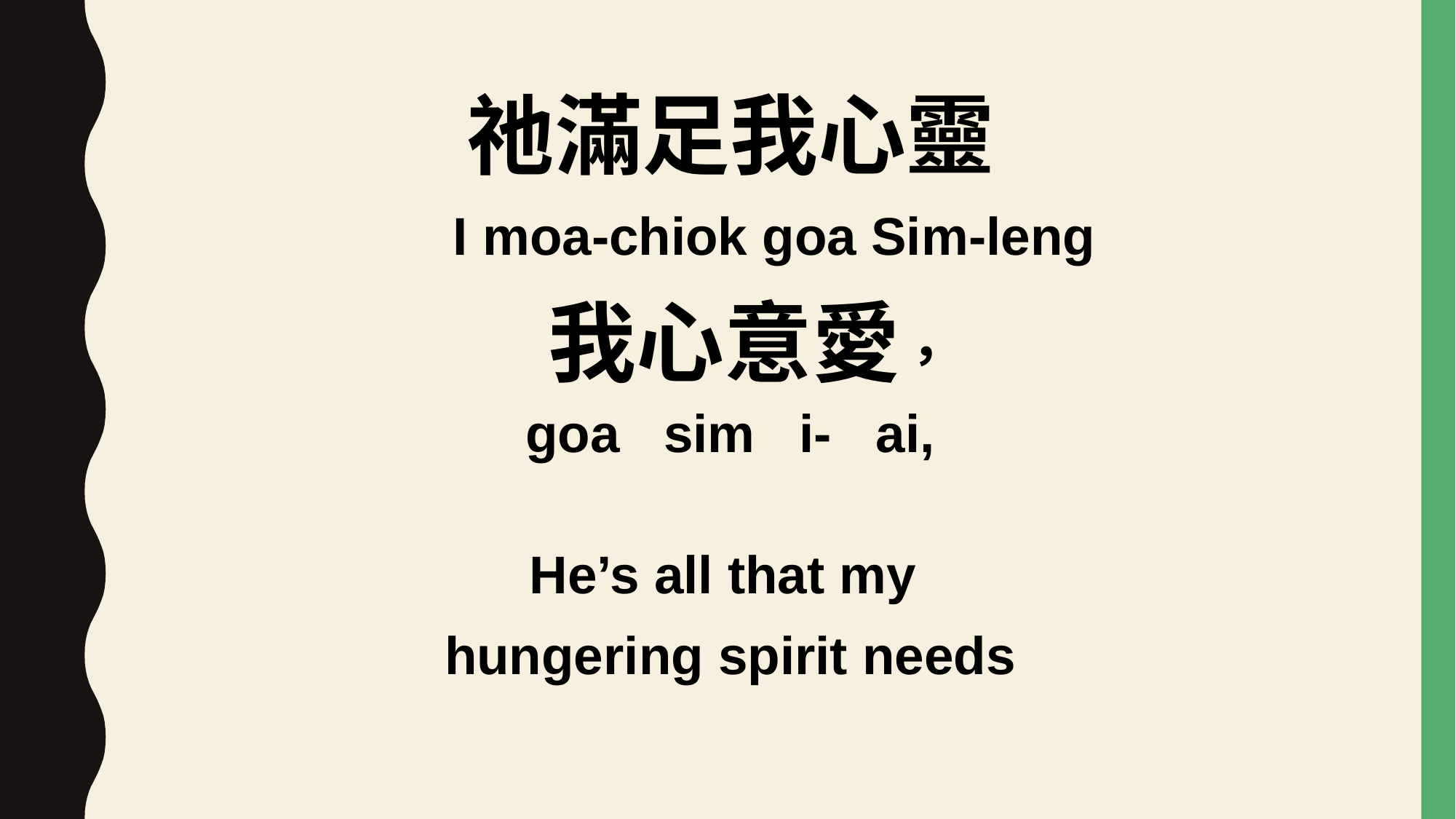

祂滿足我心靈
      I moa-chiok goa Sim-leng
 我心意愛，
goa   sim   i-   ai,

He’s all that my
hungering spirit needs